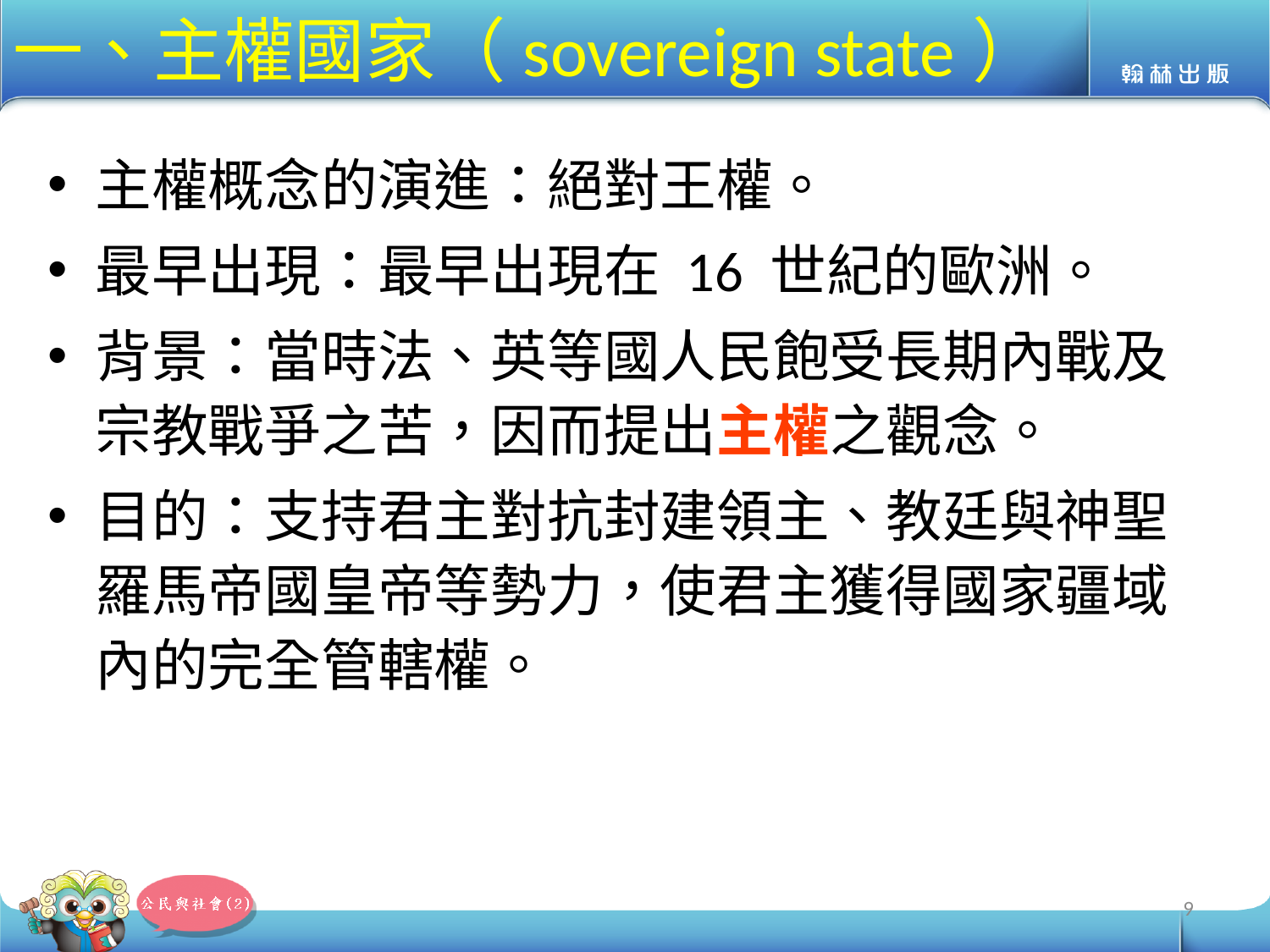

# 一、主權國家（sovereign state）
主權概念的演進：絕對王權。
最早出現：最早出現在 16 世紀的歐洲。
背景：當時法、英等國人民飽受長期內戰及宗教戰爭之苦，因而提出主權之觀念。
目的：支持君主對抗封建領主、教廷與神聖羅馬帝國皇帝等勢力，使君主獲得國家疆域內的完全管轄權。
9